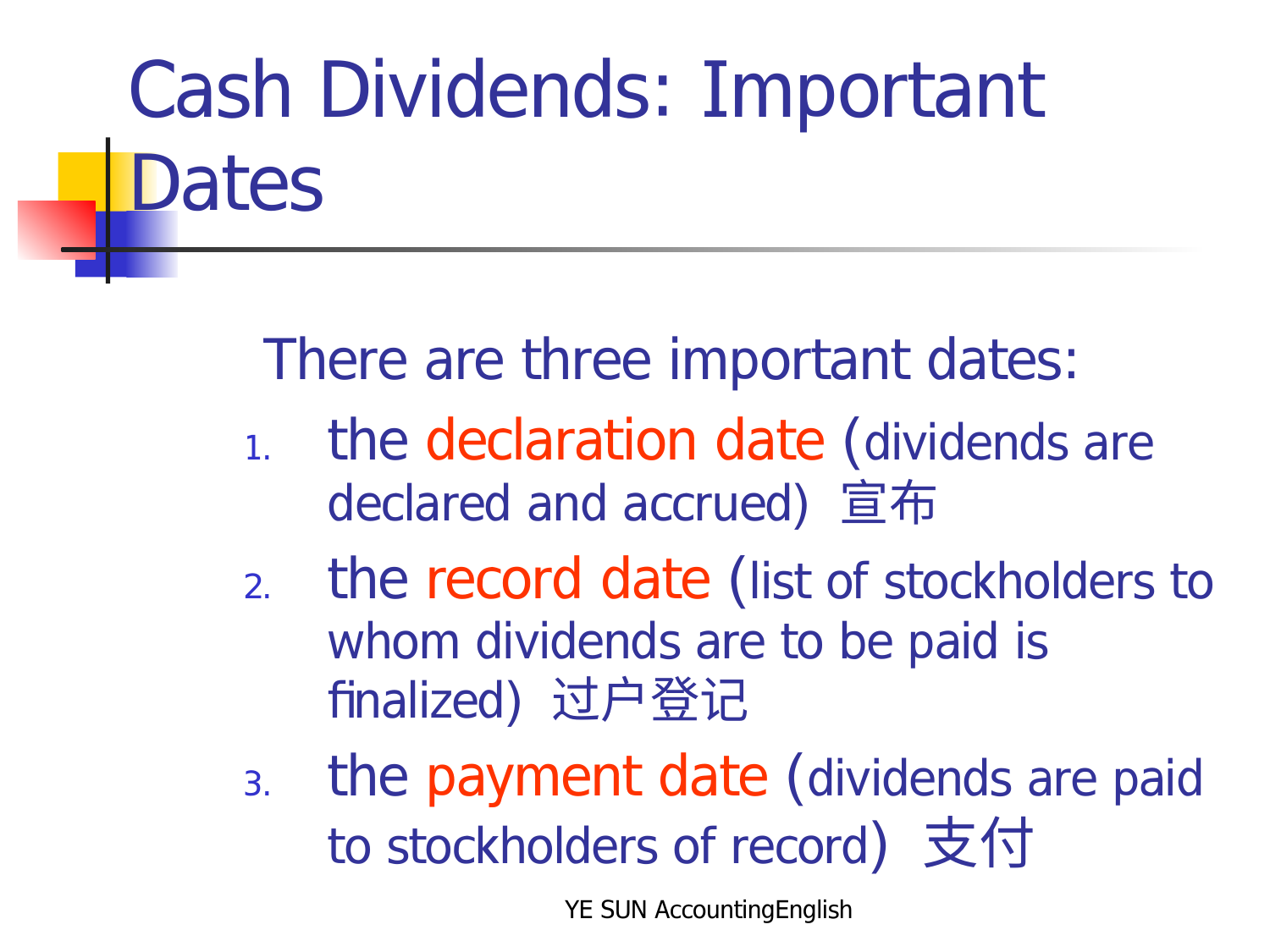

Cash Dividends: Important Dates
 There are three important dates:
the declaration date (dividends are declared and accrued) 宣布
the record date (list of stockholders to whom dividends are to be paid is finalized) 过户登记
the payment date (dividends are paid to stockholders of record) 支付
YE SUN AccountingEnglish
38